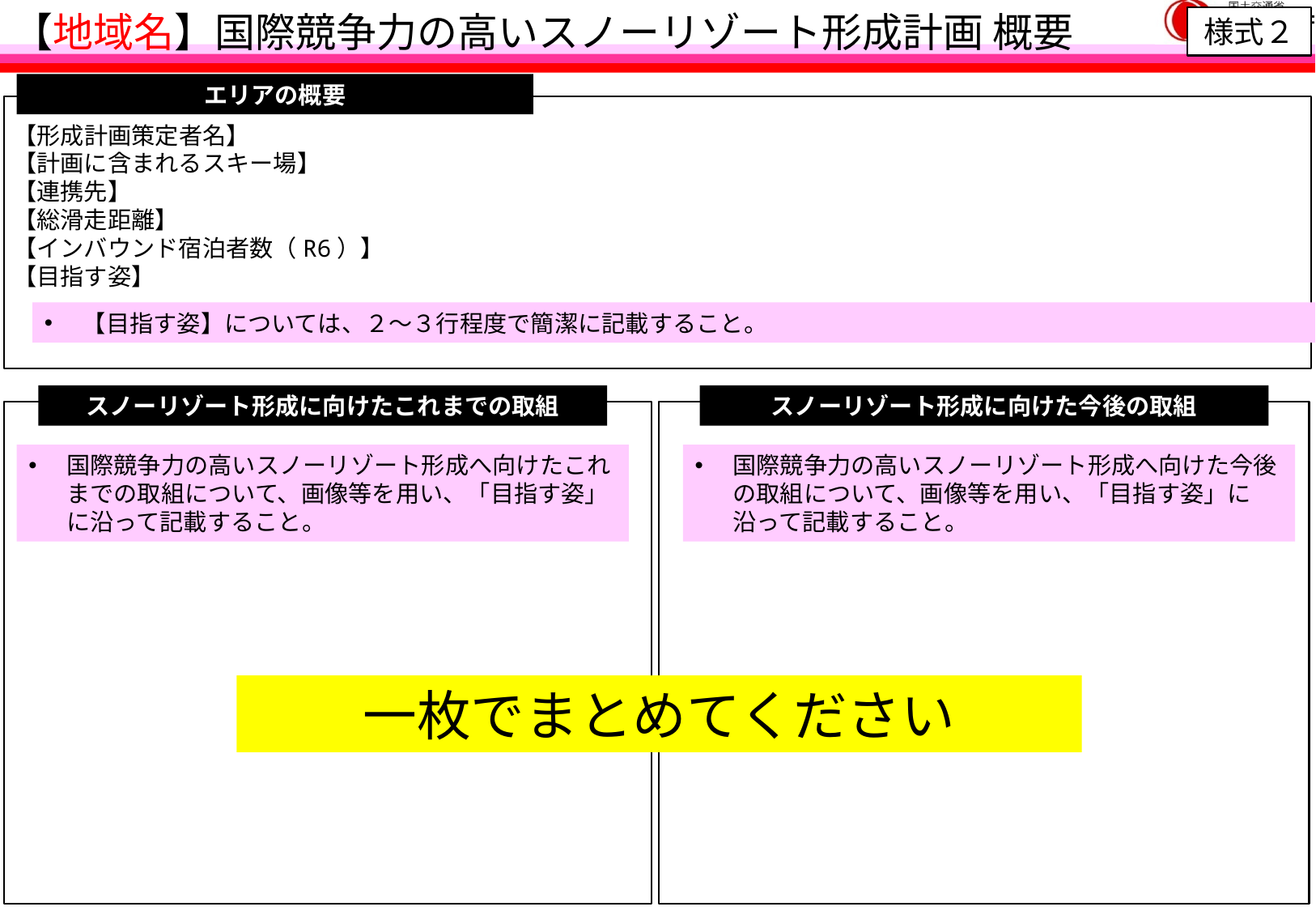

# 【地域名】国際競争力の高いスノーリゾート形成計画 概要
様式２
エリアの概要

【形成計画策定者名】
【計画に含まれるスキー場】
【連携先】
【総滑走距離】
【インバウンド宿泊者数（R6）】
【目指す姿】
【目指す姿】については、２～３行程度で簡潔に記載すること。
スノーリゾート形成に向けたこれまでの取組
スノーリゾート形成に向けた今後の取組

国際競争力の高いスノーリゾート形成へ向けたこれまでの取組について、画像等を用い、「目指す姿」に沿って記載すること。
国際競争力の高いスノーリゾート形成へ向けた今後の取組について、画像等を用い、「目指す姿」に沿って記載すること。
一枚でまとめてください